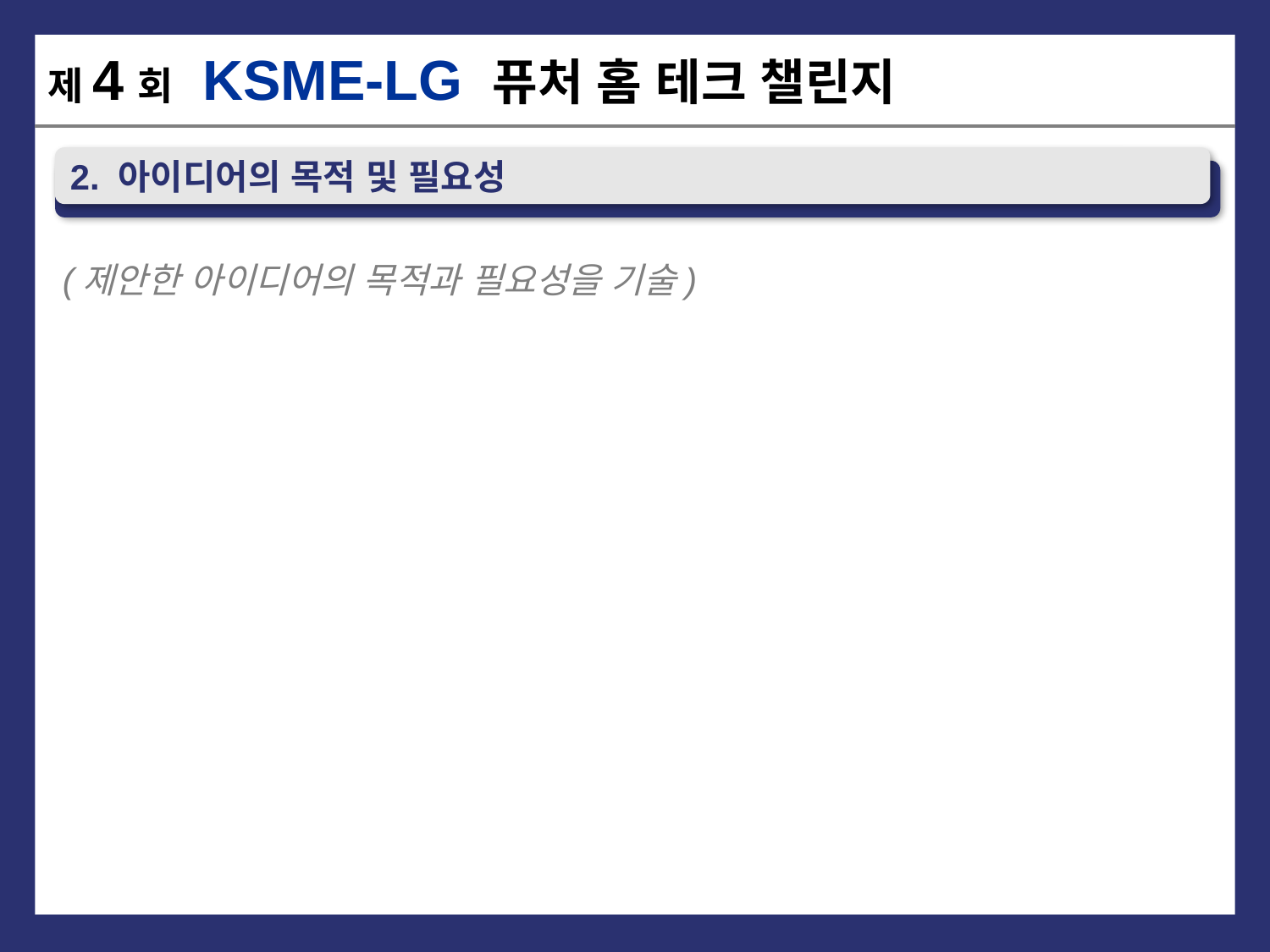

제4회 KSME-LG 퓨처 홈 테크 챌린지
2. 아이디어의 목적 및 필요성

(제안한 아이디어의 목적과 필요성을 기술)

4